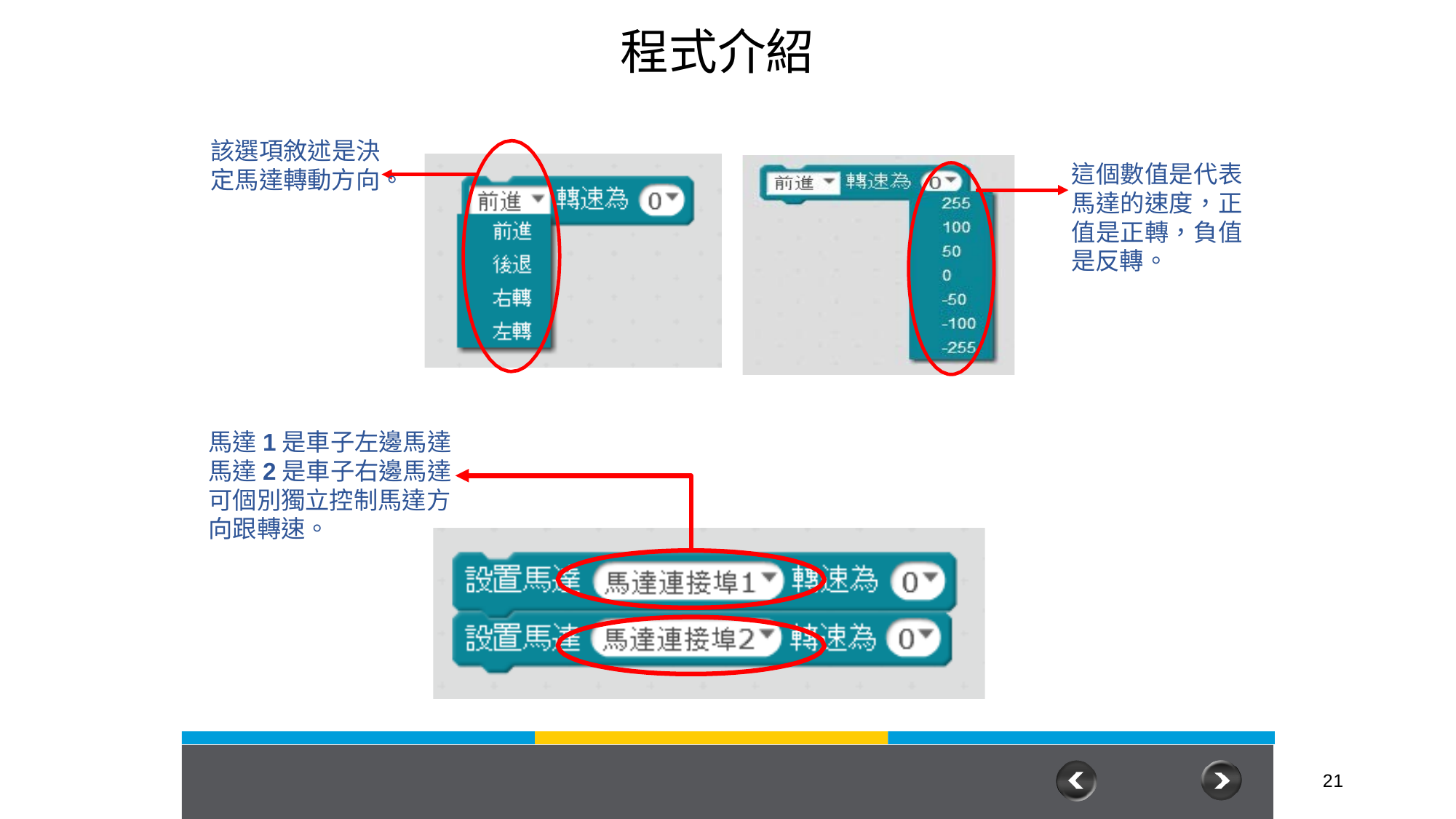

# 程式介紹
該選項敘述是決 定馬達轉動方向。

這個數值是代表 馬達的速度，正 值是正轉，負值 是反轉。

馬達1是車子左邊馬達 馬達2是車子右邊馬達 可個別獨立控制馬達方 向跟轉速。

21